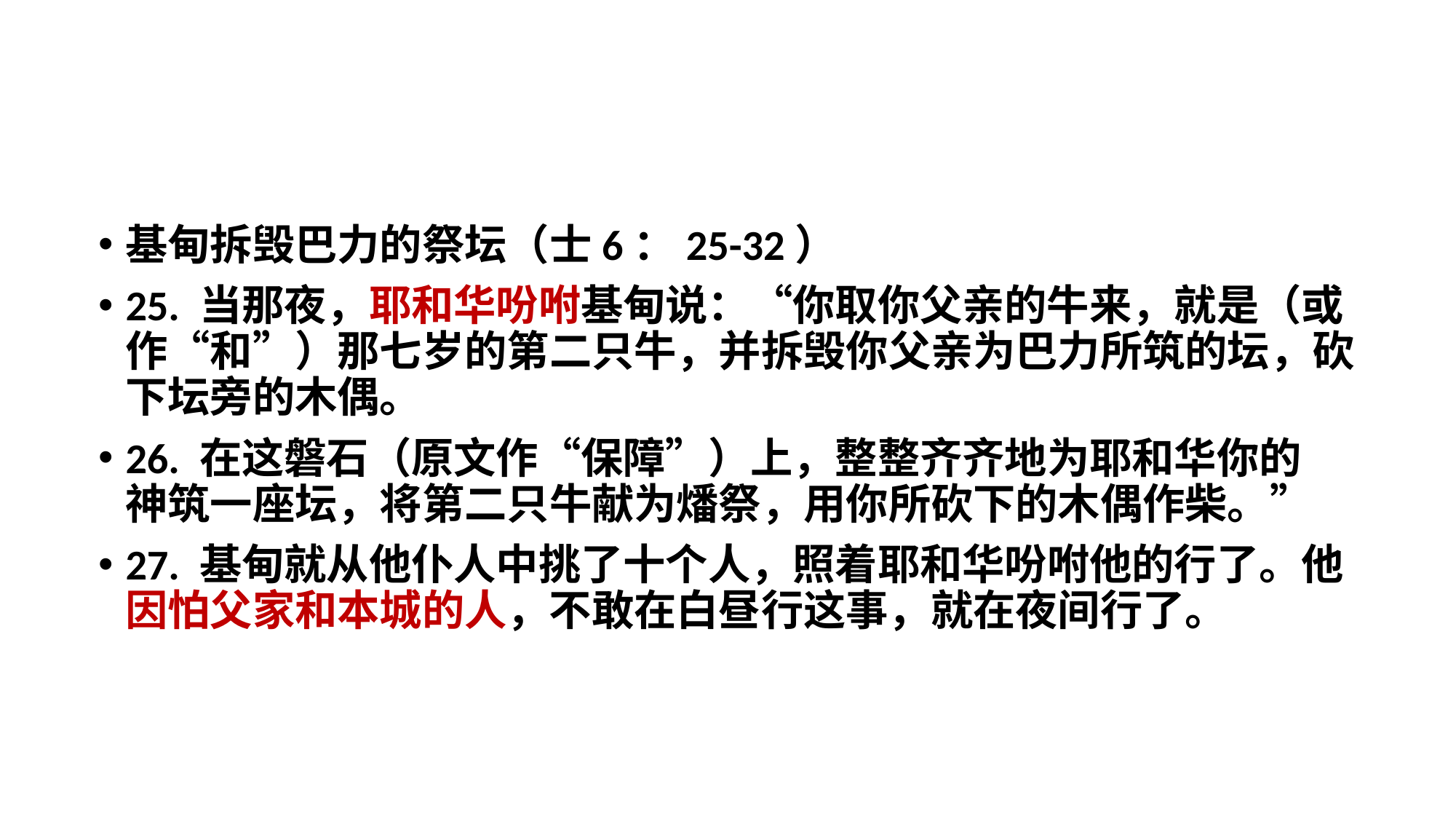

基甸拆毁巴力的祭坛（士6：25-32）
25. 当那夜，耶和华吩咐基甸说：“你取你父亲的牛来，就是（或作“和”）那七岁的第二只牛，并拆毁你父亲为巴力所筑的坛，砍下坛旁的木偶。
26. 在这磐石（原文作“保障”）上，整整齐齐地为耶和华你的　神筑一座坛，将第二只牛献为燔祭，用你所砍下的木偶作柴。”
27. 基甸就从他仆人中挑了十个人，照着耶和华吩咐他的行了。他因怕父家和本城的人，不敢在白昼行这事，就在夜间行了。